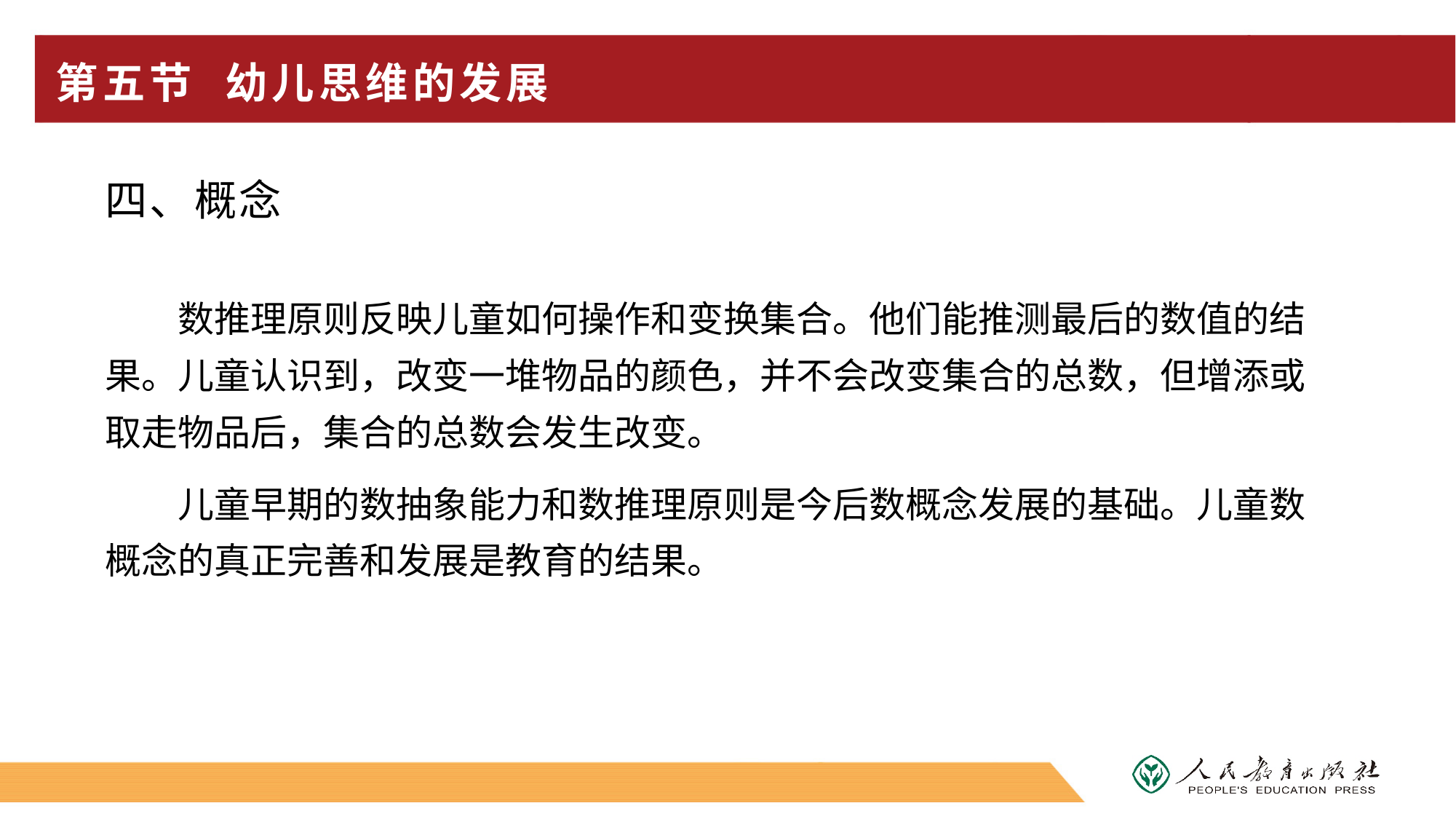

# 第五节  幼儿思维的发展
四、概念
数推理原则反映儿童如何操作和变换集合。他们能推测最后的数值的结果。儿童认识到，改变一堆物品的颜色，并不会改变集合的总数，但增添或取走物品后，集合的总数会发生改变。
儿童早期的数抽象能力和数推理原则是今后数概念发展的基础。儿童数概念的真正完善和发展是教育的结果。